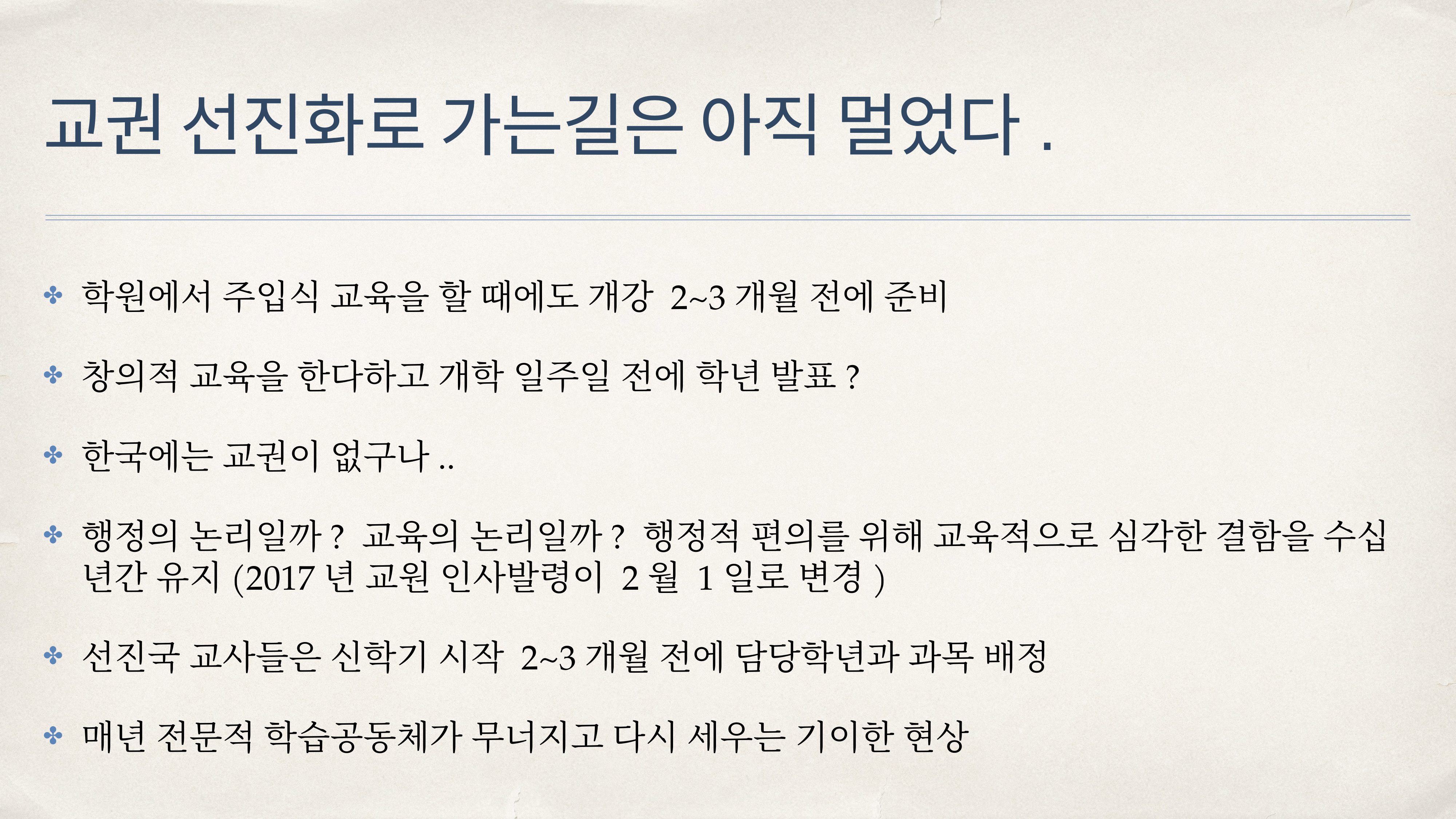

# 교권 선진화로 가는길은 아직 멀었다.
학원에서 주입식 교육을 할 때에도 개강 2~3개월 전에 준비
창의적 교육을 한다하고 개학 일주일 전에 학년 발표?
한국에는 교권이 없구나..
행정의 논리일까? 교육의 논리일까? 행정적 편의를 위해 교육적으로 심각한 결함을 수십 년간 유지(2017년 교원 인사발령이 2월 1일로 변경)
선진국 교사들은 신학기 시작 2~3개월 전에 담당학년과 과목 배정
매년 전문적 학습공동체가 무너지고 다시 세우는 기이한 현상